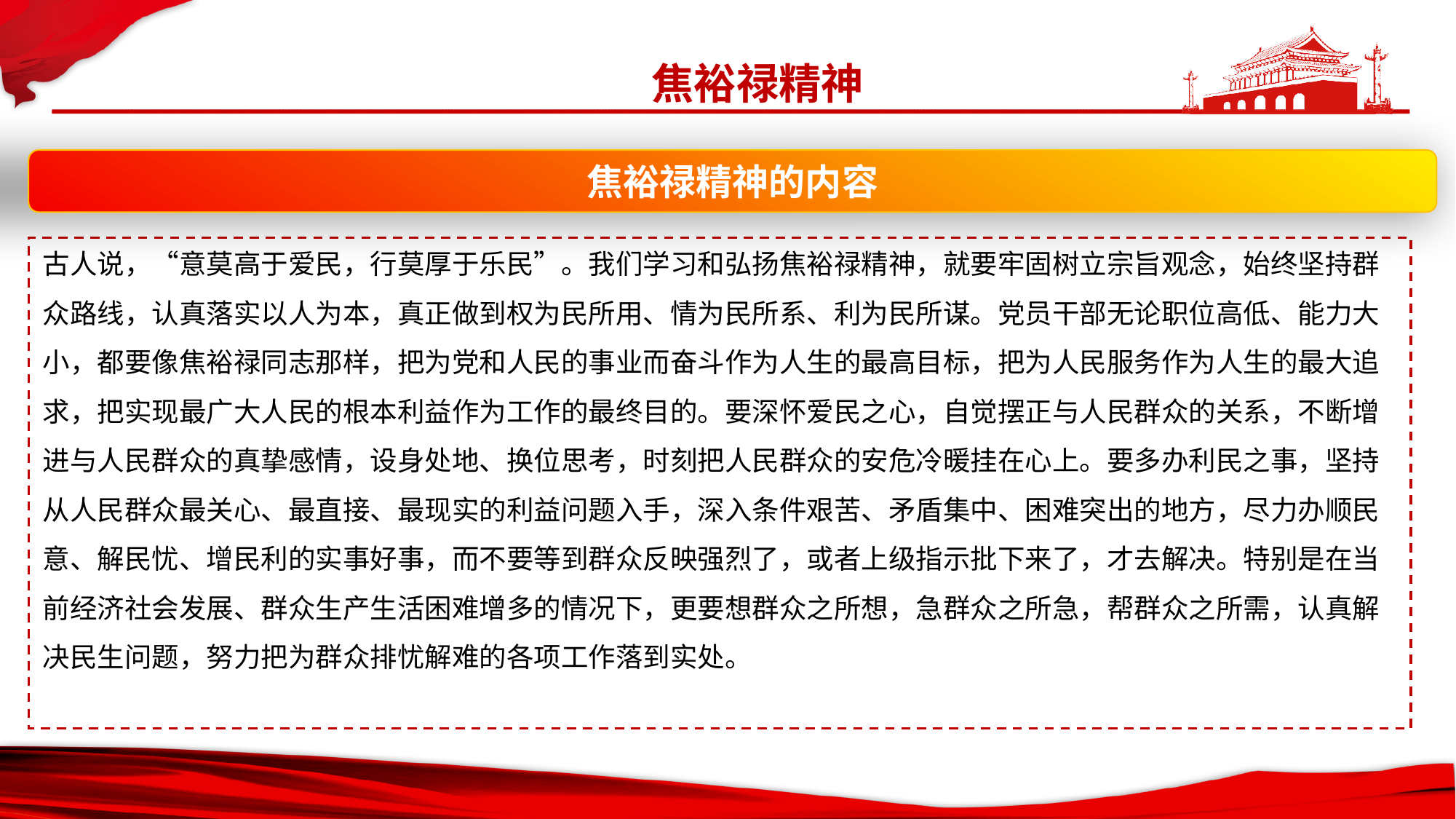

焦裕禄精神
焦裕禄精神的内容
古人说，“意莫高于爱民，行莫厚于乐民”。我们学习和弘扬焦裕禄精神，就要牢固树立宗旨观念，始终坚持群众路线，认真落实以人为本，真正做到权为民所用、情为民所系、利为民所谋。党员干部无论职位高低、能力大小，都要像焦裕禄同志那样，把为党和人民的事业而奋斗作为人生的最高目标，把为人民服务作为人生的最大追求，把实现最广大人民的根本利益作为工作的最终目的。要深怀爱民之心，自觉摆正与人民群众的关系，不断增进与人民群众的真挚感情，设身处地、换位思考，时刻把人民群众的安危冷暖挂在心上。要多办利民之事，坚持从人民群众最关心、最直接、最现实的利益问题入手，深入条件艰苦、矛盾集中、困难突出的地方，尽力办顺民意、解民忧、增民利的实事好事，而不要等到群众反映强烈了，或者上级指示批下来了，才去解决。特别是在当前经济社会发展、群众生产生活困难增多的情况下，更要想群众之所想，急群众之所急，帮群众之所需，认真解决民生问题，努力把为群众排忧解难的各项工作落到实处。